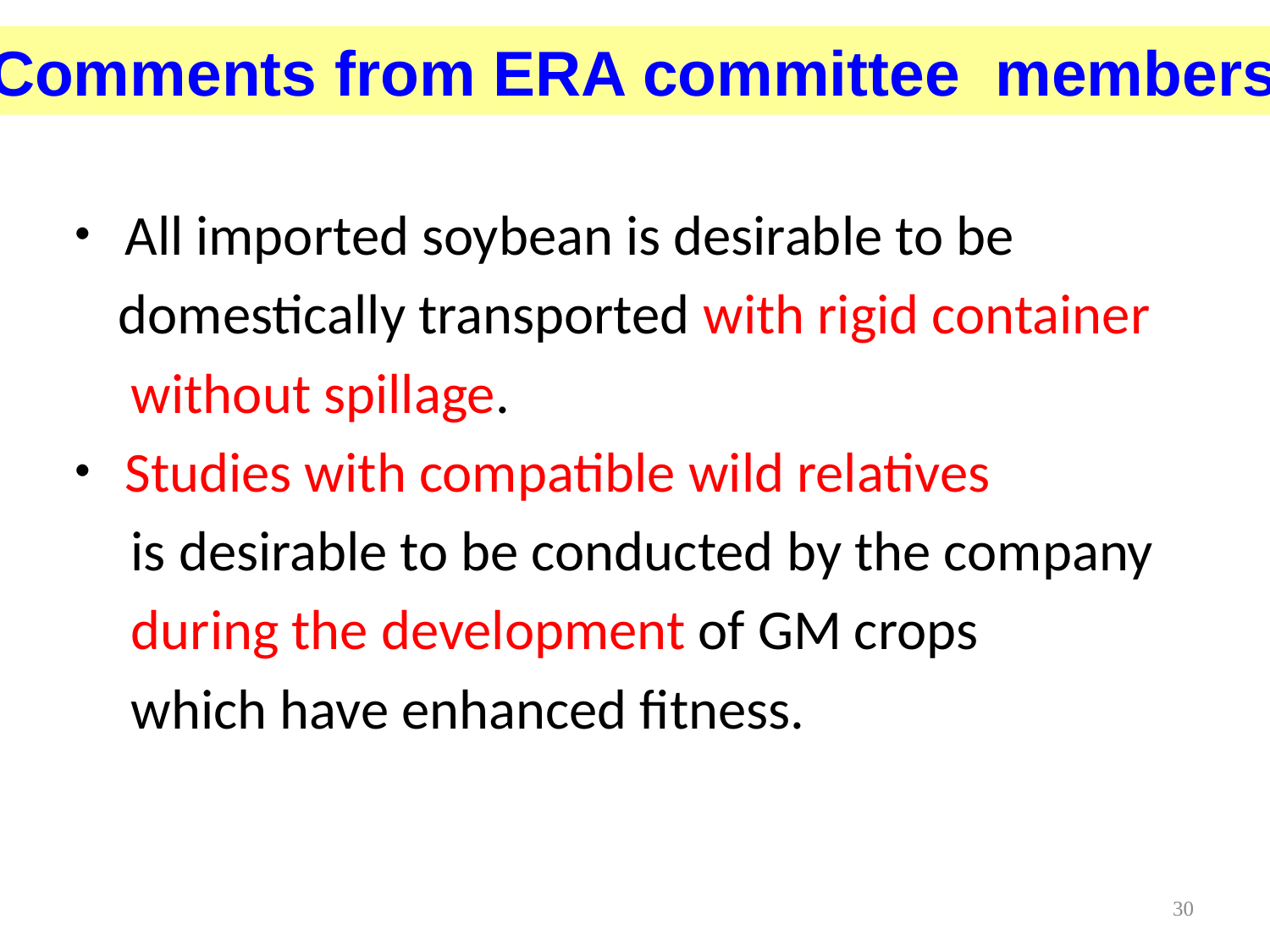

Comments from ERA committee  members
・All imported soybean is desirable to be
     domestically transported with rigid container
      without spillage.
・Studies with compatible wild relatives
      is desirable to be conducted by the company
      during the development of GM crops
      which have enhanced fitness.
30